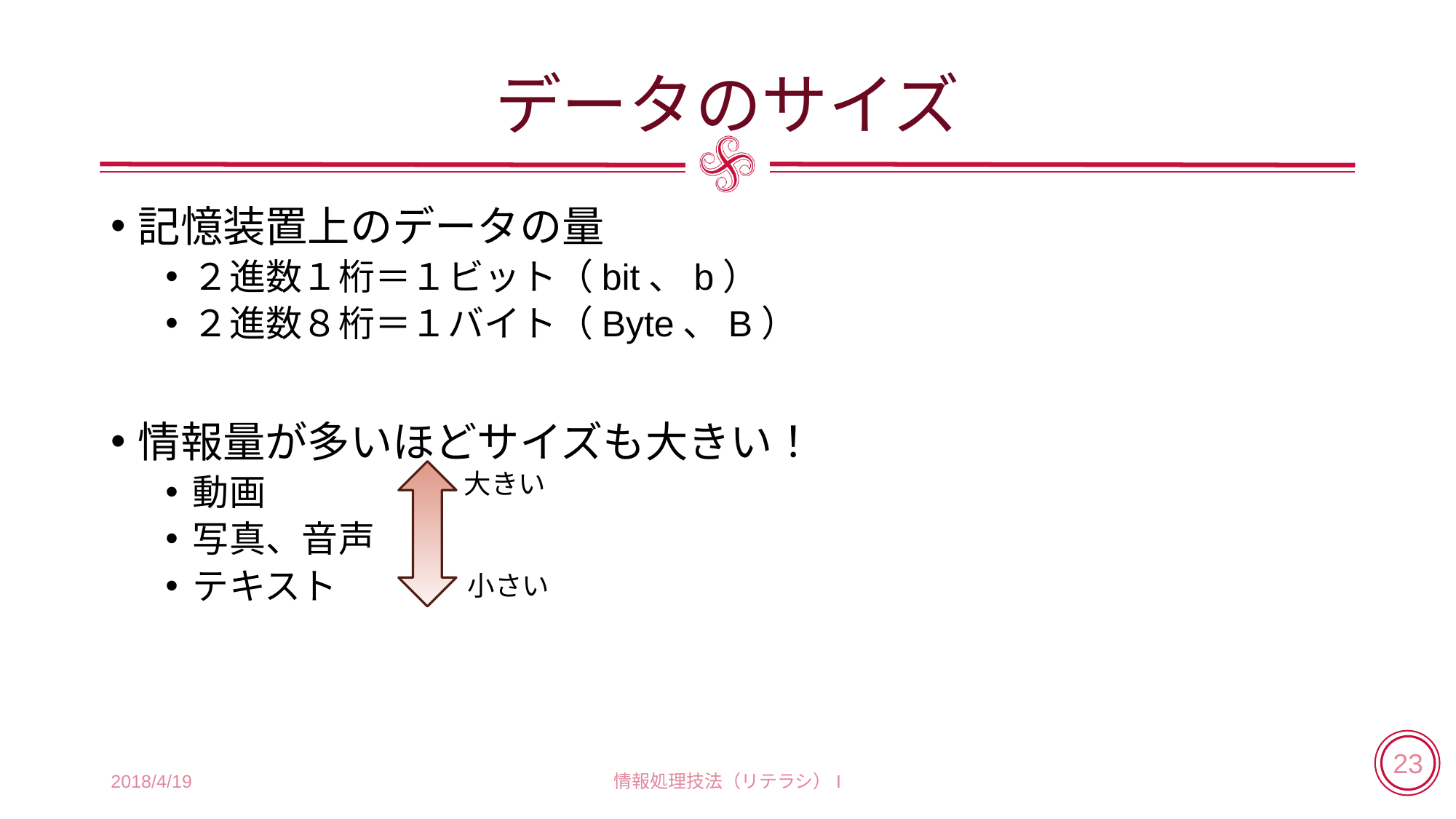

# データのサイズ
記憶装置上のデータの量
２進数１桁＝１ビット（bit、b）
２進数８桁＝１バイト（Byte、B）

情報量が多いほどサイズも大きい！
動画
写真、音声
テキスト

大きい
小さい
2018/4/19
情報処理技法（リテラシ）I